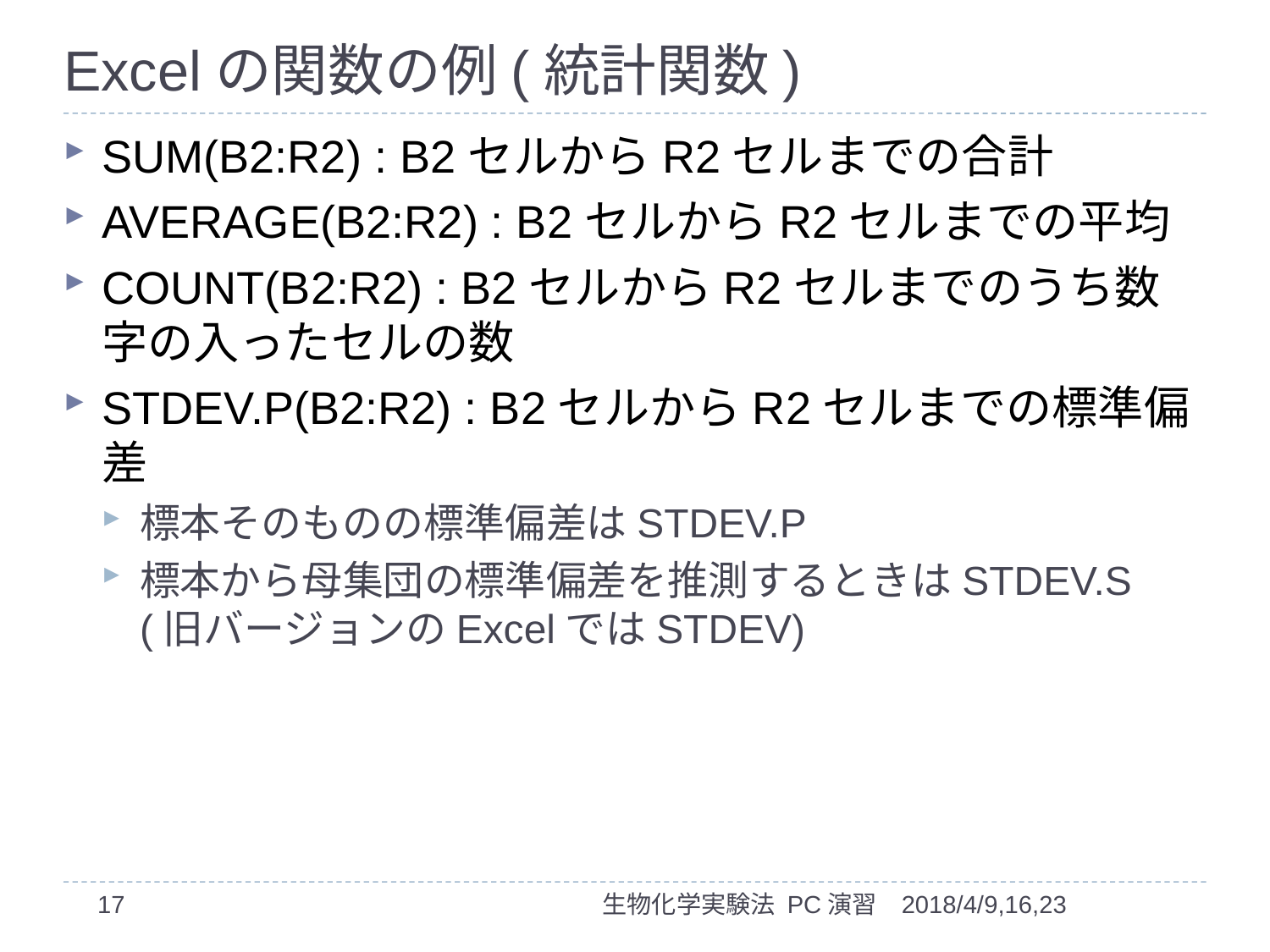

# Excelの関数の例(統計関数)
SUM(B2:R2) : B2セルからR2セルまでの合計
AVERAGE(B2:R2) : B2セルからR2セルまでの平均
COUNT(B2:R2) : B2セルからR2セルまでのうち数字の入ったセルの数
STDEV.P(B2:R2) : B2セルからR2セルまでの標準偏差
標本そのものの標準偏差はSTDEV.P
標本から母集団の標準偏差を推測するときはSTDEV.S (旧バージョンのExcelではSTDEV)

17
生物化学実験法 PC演習
2018/4/9,16,23